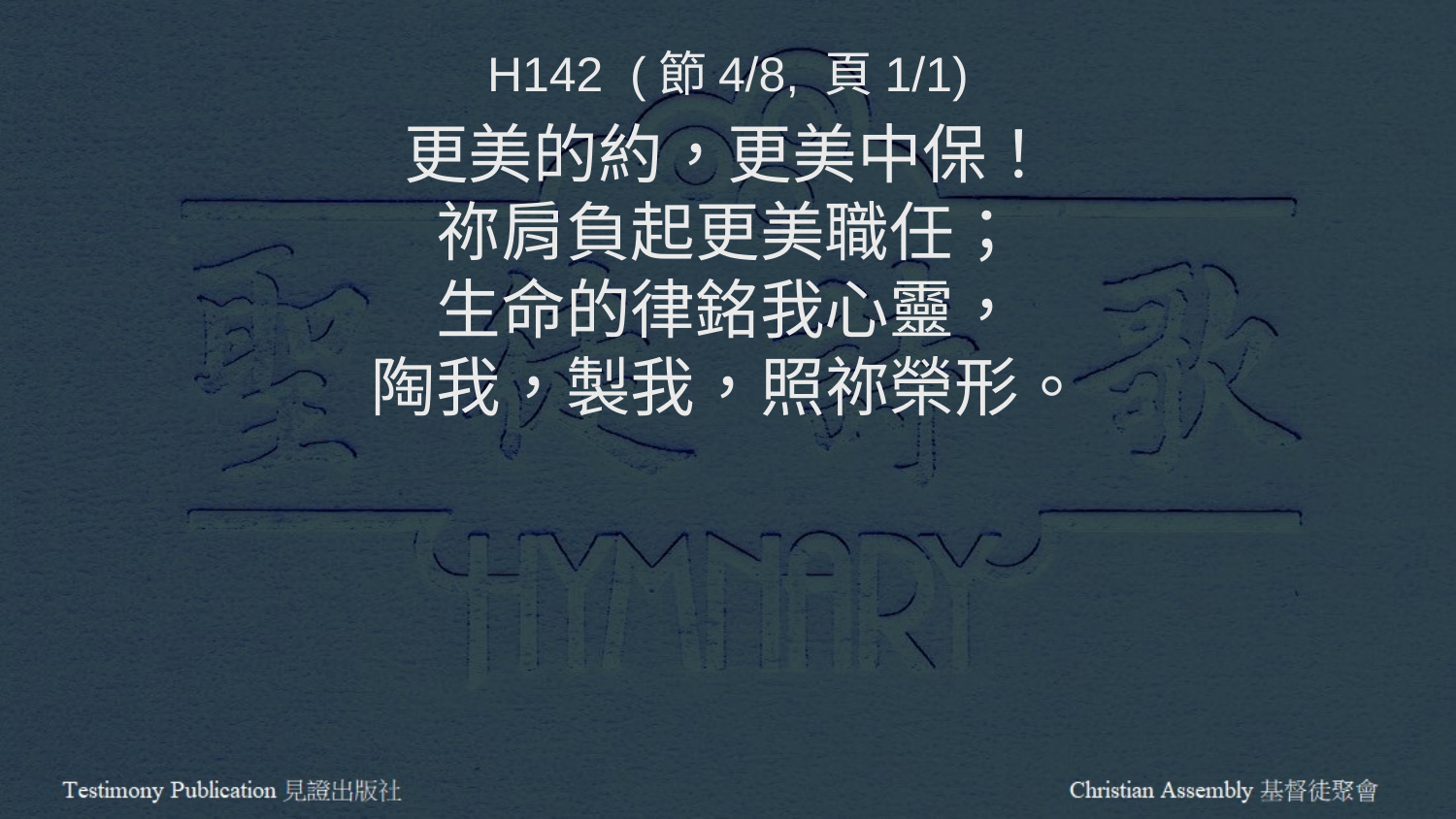

H142  (節4/8, 頁1/1)
更美的約，更美中保！
祢肩負起更美職任；
生命的律銘我心靈，
陶我，製我，照祢榮形。